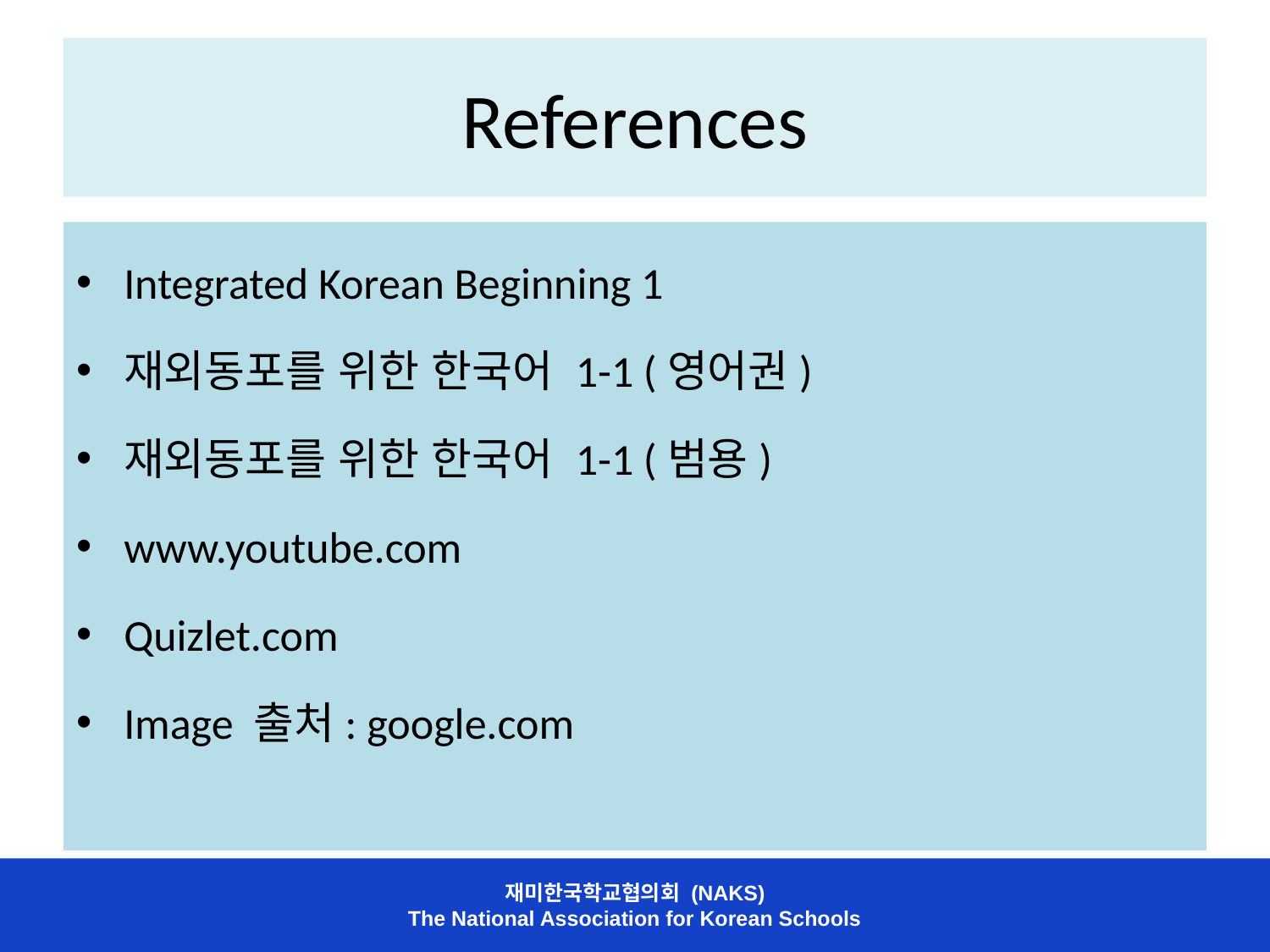

# References
Integrated Korean Beginning 1
재외동포를 위한 한국어 1-1 (영어권)
재외동포를 위한 한국어 1-1 (범용)
www.youtube.com
Quizlet.com
Image 출처: google.com

재미한국학교협의회 (NAKS)
The National Association for Korean Schools